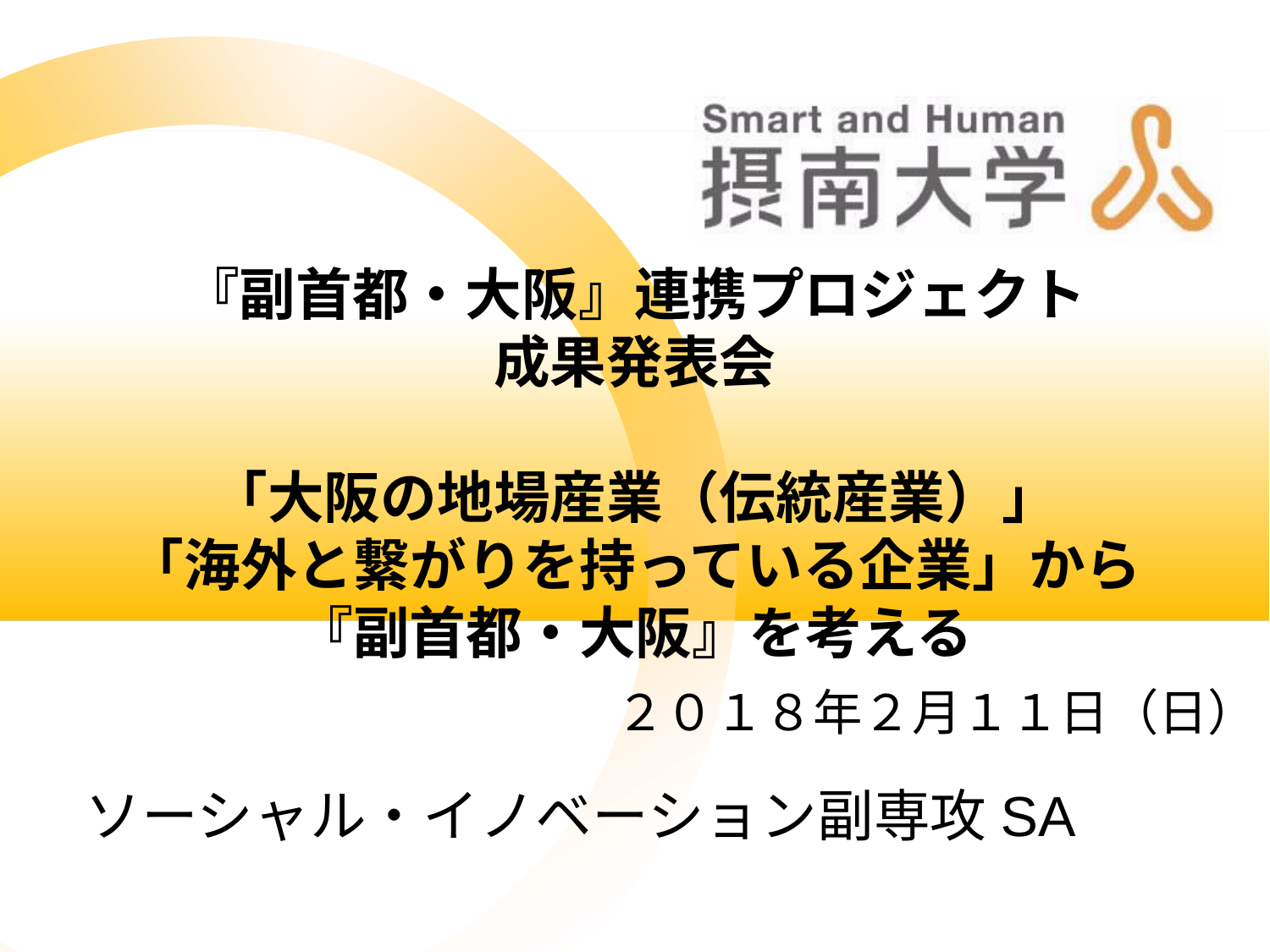

#
『副首都・大阪』連携プロジェクト
成果発表会

「大阪の地場産業（伝統産業）」
「海外と繋がりを持っている企業」から
『副首都・大阪』を考える
２０１８年２月１１日（日）
ソーシャル・イノベーション副専攻SA